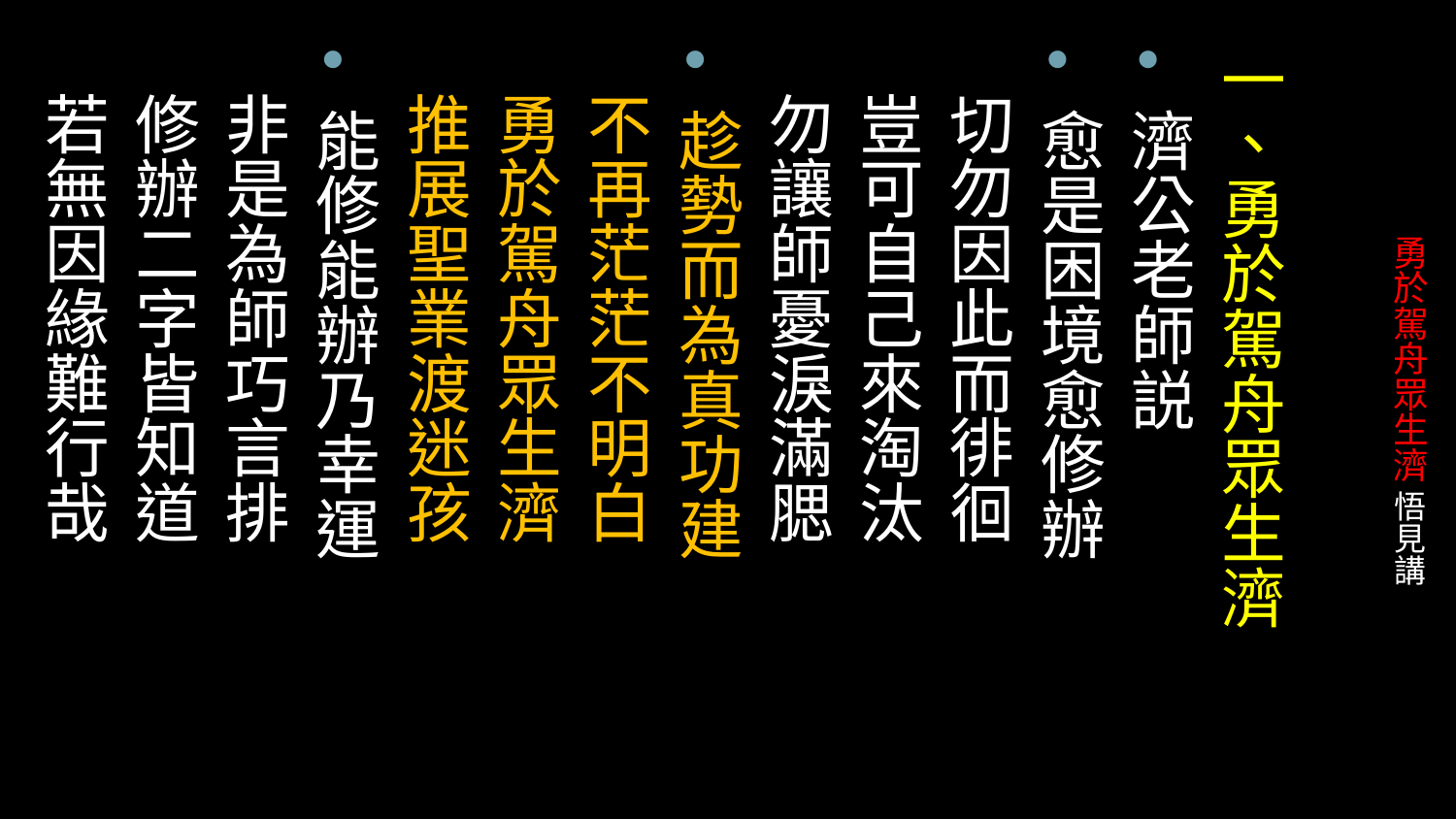

一、勇於駕舟眾生濟
濟公老師説
愈是困境愈修辦
  切勿因此而徘徊
  豈可自己來淘汰
  勿讓師憂淚滿腮
趁勢而為真功建
  不再茫茫不明白
  勇於駕舟眾生濟
  推展聖業渡迷孩
能修能辦乃幸運
  非是為師巧言排
  修辦二字皆知道
  若無因緣難行哉
# 勇於駕舟眾生濟 悟見講